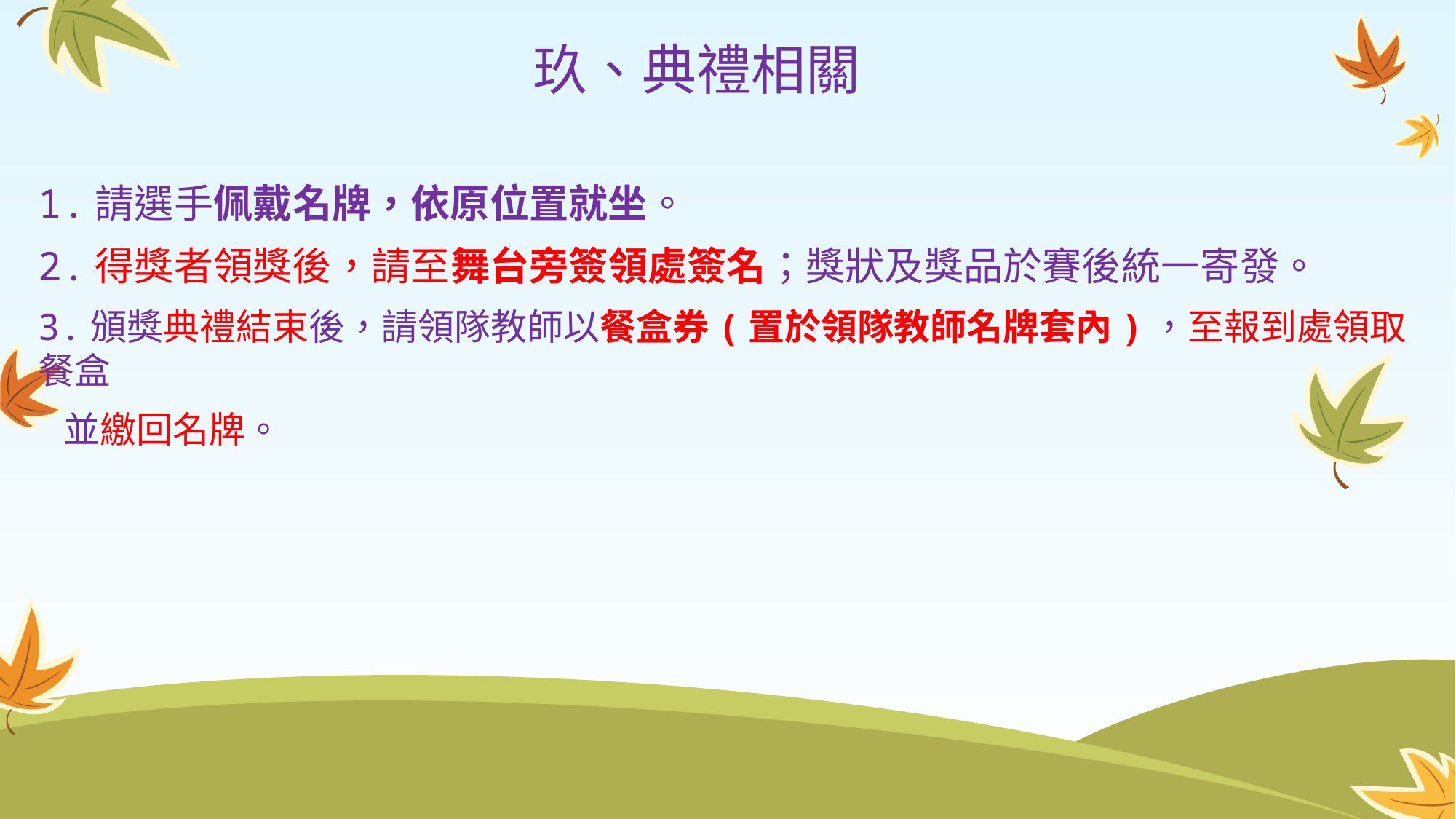

# 玖、典禮相關
1.請選手佩戴名牌，依原位置就坐。
2.得獎者領獎後，請至舞台旁簽領處簽名；獎狀及獎品於賽後統一寄發。
3.頒獎典禮結束後，請領隊教師以餐盒券(置於領隊教師名牌套內)，至報到處領取餐盒
  並繳回名牌。